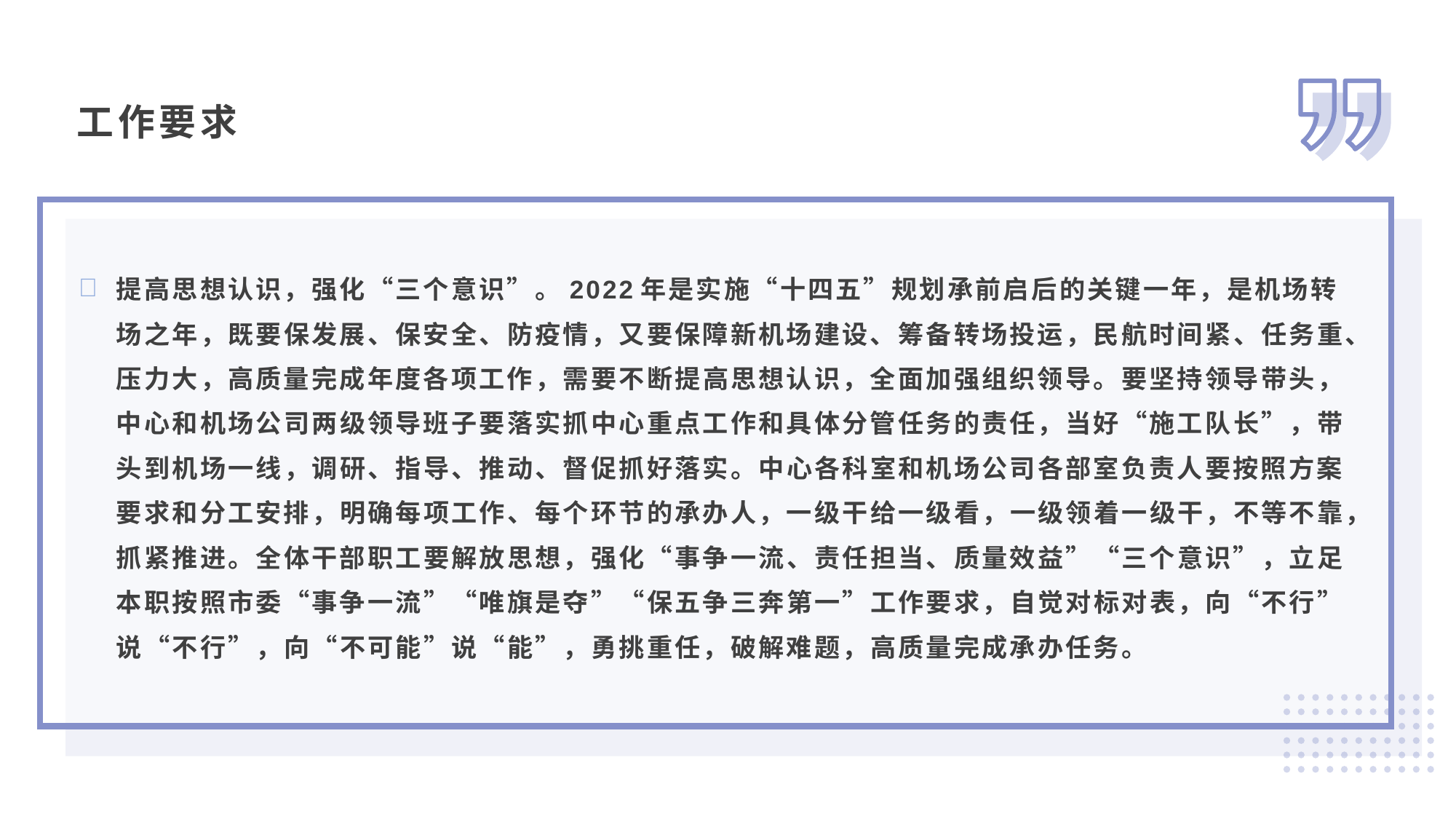

工作要求

提高思想认识，强化“三个意识”。2022年是实施“十四五”规划承前启后的关键一年，是机场转场之年，既要保发展、保安全、防疫情，又要保障新机场建设、筹备转场投运，民航时间紧、任务重、压力大，高质量完成年度各项工作，需要不断提高思想认识，全面加强组织领导。要坚持领导带头，中心和机场公司两级领导班子要落实抓中心重点工作和具体分管任务的责任，当好“施工队长”，带头到机场一线，调研、指导、推动、督促抓好落实。中心各科室和机场公司各部室负责人要按照方案要求和分工安排，明确每项工作、每个环节的承办人，一级干给一级看，一级领着一级干，不等不靠，抓紧推进。全体干部职工要解放思想，强化“事争一流、责任担当、质量效益”“三个意识”，立足本职按照市委“事争一流”“唯旗是夺”“保五争三奔第一”工作要求，自觉对标对表，向“不行”说“不行”，向“不可能”说“能”，勇挑重任，破解难题，高质量完成承办任务。